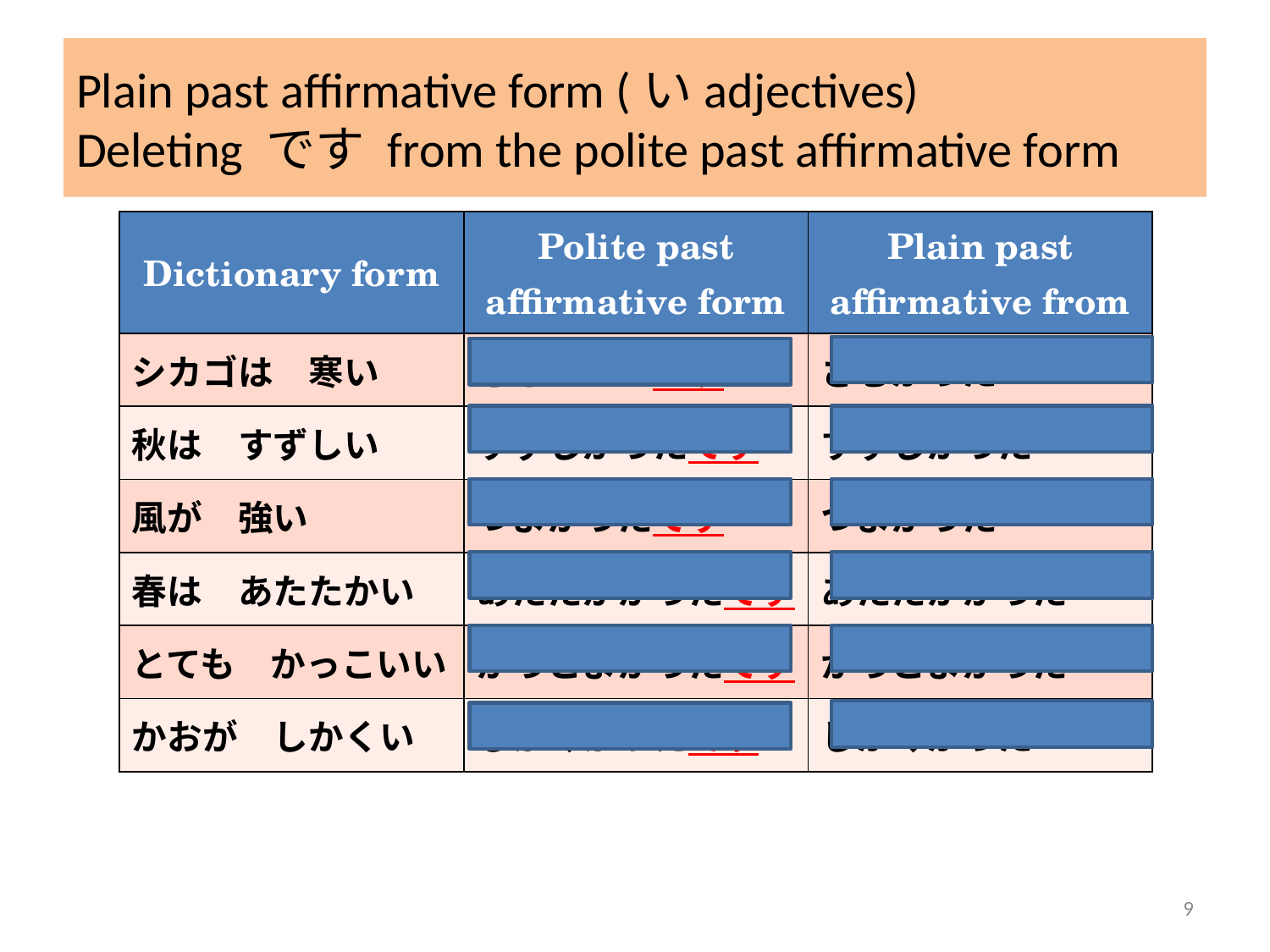

# Plain past affirmative form (いadjectives) Deleting です from the polite past affirmative form
| Dictionary form | Polite past affirmative form | Plain past affirmative from |
| --- | --- | --- |
| シカゴは　寒い | さむかったです | さむかった |
| 秋は　すずしい | すずしかったです | すずしかった |
| 風が　強い | つよかったです | つよかった |
| 春は　あたたかい | あたたかかったです | あたたかかった |
| とても　かっこいい | かっこよかったです | かっこよかった |
| かおが　しかくい | しかくかったです | しかくかった |

9